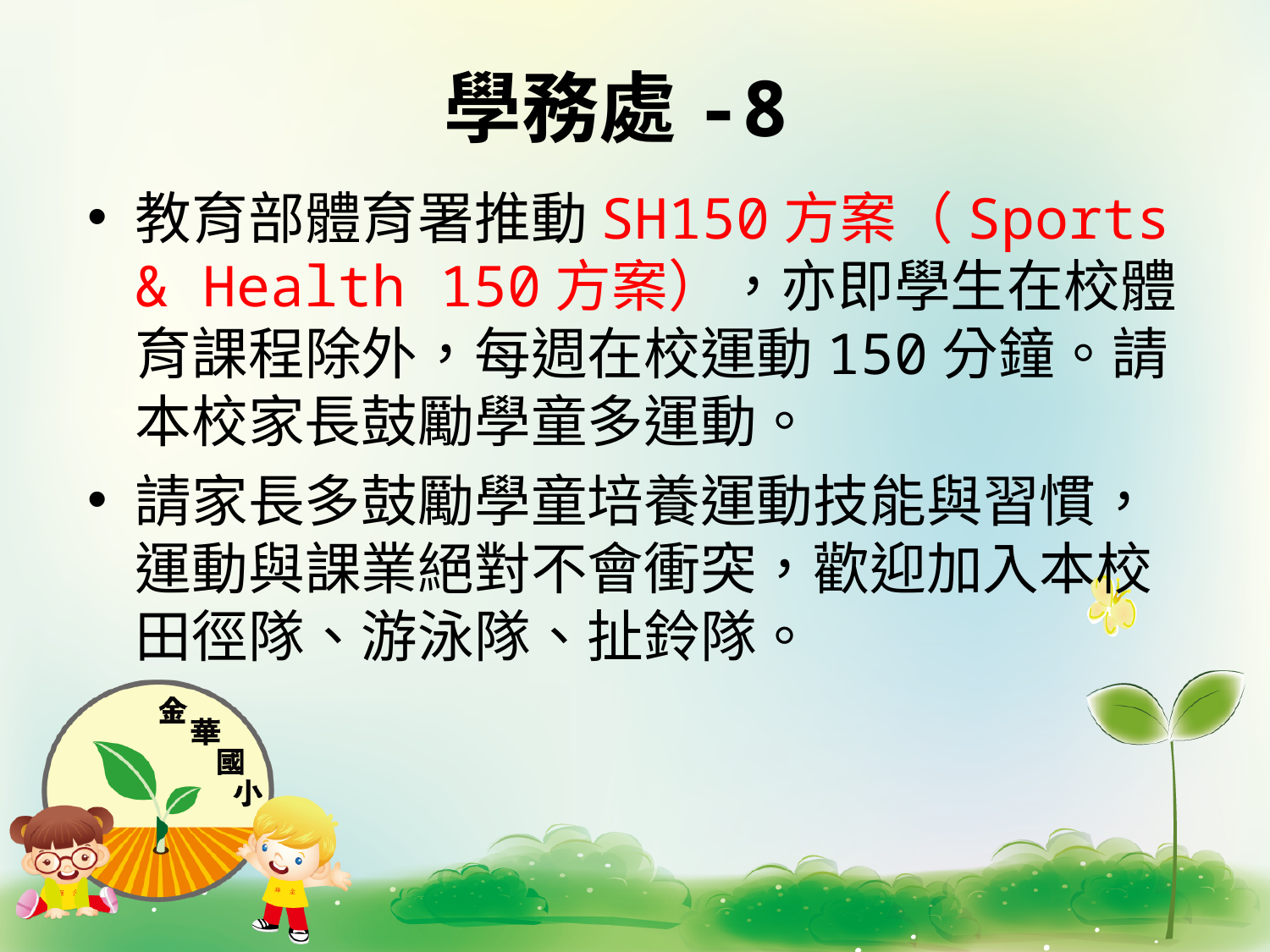

# 學務處-8
教育部體育署推動SH150方案（Sports & Health 150方案），亦即學生在校體育課程除外，每週在校運動150分鐘。請本校家長鼓勵學童多運動。
請家長多鼓勵學童培養運動技能與習慣，運動與課業絕對不會衝突，歡迎加入本校田徑隊、游泳隊、扯鈴隊。